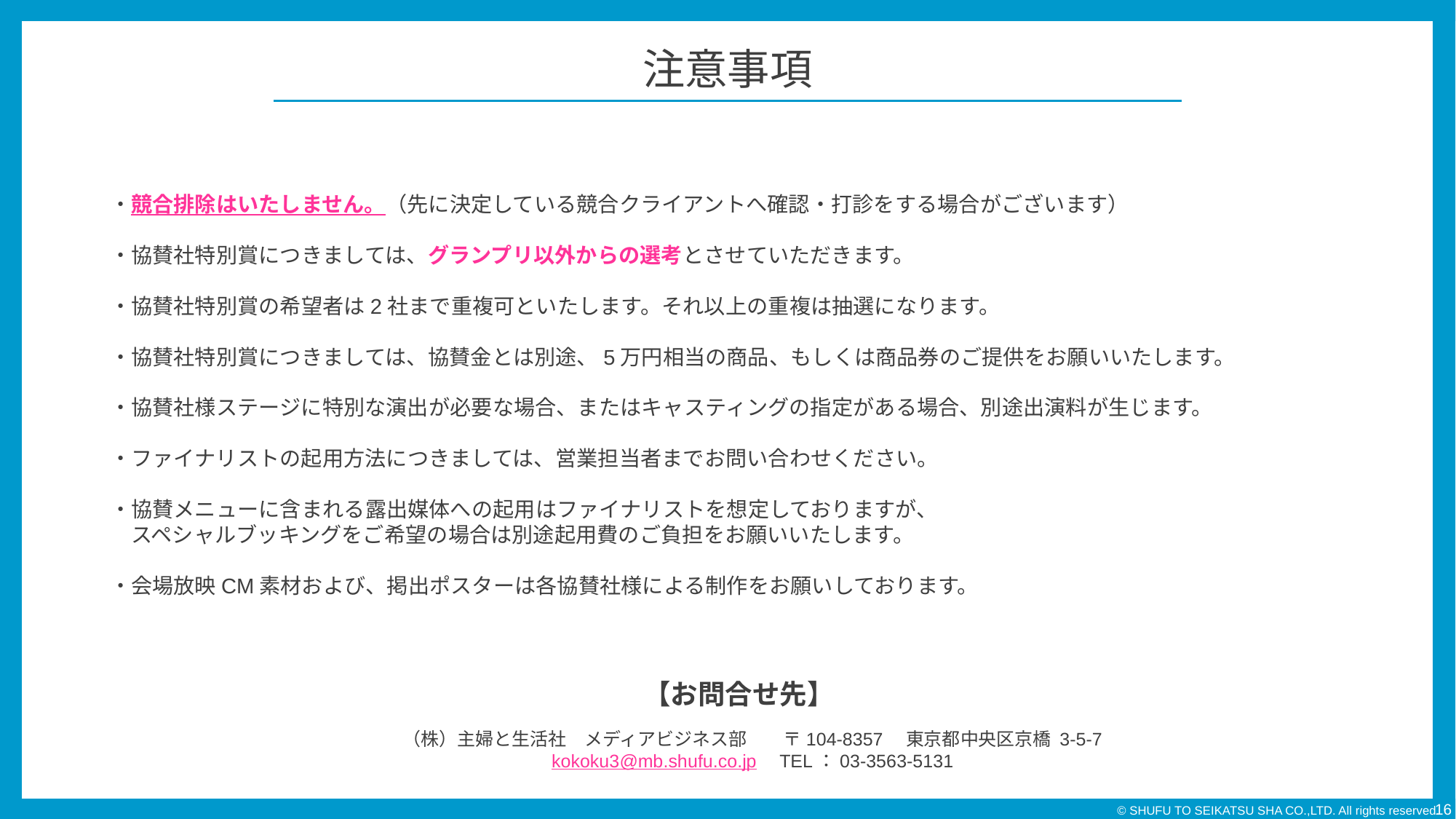

注意事項
・競合排除はいたしません。（先に決定している競合クライアントへ確認・打診をする場合がございます）

・協賛社特別賞につきましては、グランプリ以外からの選考とさせていただきます。

・協賛社特別賞の希望者は2社まで重複可といたします。それ以上の重複は抽選になります。

・協賛社特別賞につきましては、協賛金とは別途、5万円相当の商品、もしくは商品券のご提供をお願いいたします。

・協賛社様ステージに特別な演出が必要な場合、またはキャスティングの指定がある場合、別途出演料が生じます。

・ファイナリストの起用方法につきましては、営業担当者までお問い合わせください。

・協賛メニューに含まれる露出媒体への起用はファイナリストを想定しておりますが、
　スペシャルブッキングをご希望の場合は別途起用費のご負担をお願いいたします。

・会場放映CM素材および、掲出ポスターは各協賛社様による制作をお願いしております。

【お問合せ先】

（株）主婦と生活社　メディアビジネス部　　〒104-8357　東京都中央区京橋 3-5-7
kokoku3@mb.shufu.co.jp　TEL：03-3563-5131
16
© SHUFU TO SEIKATSU SHA CO.,LTD. All rights reserved.